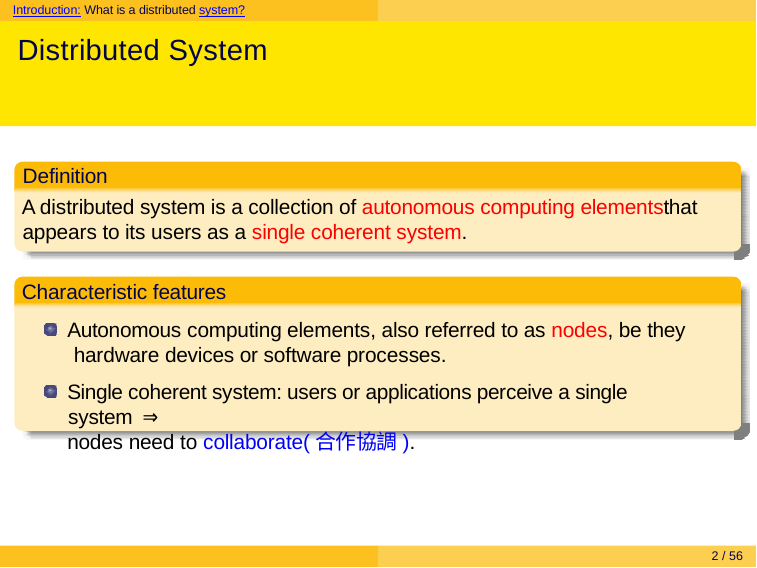

Introduction: What is a distributed system?
# Distributed System
Definition
A distributed system is a collection of autonomous computing elementsthat  appears to its users as a single coherent system.

Characteristic features
Autonomous computing elements, also referred to as nodes, be they  hardware devices or software processes.
Single coherent system: users or applications perceive a single system ⇒
nodes need to collaborate(合作協調).

2 / 56